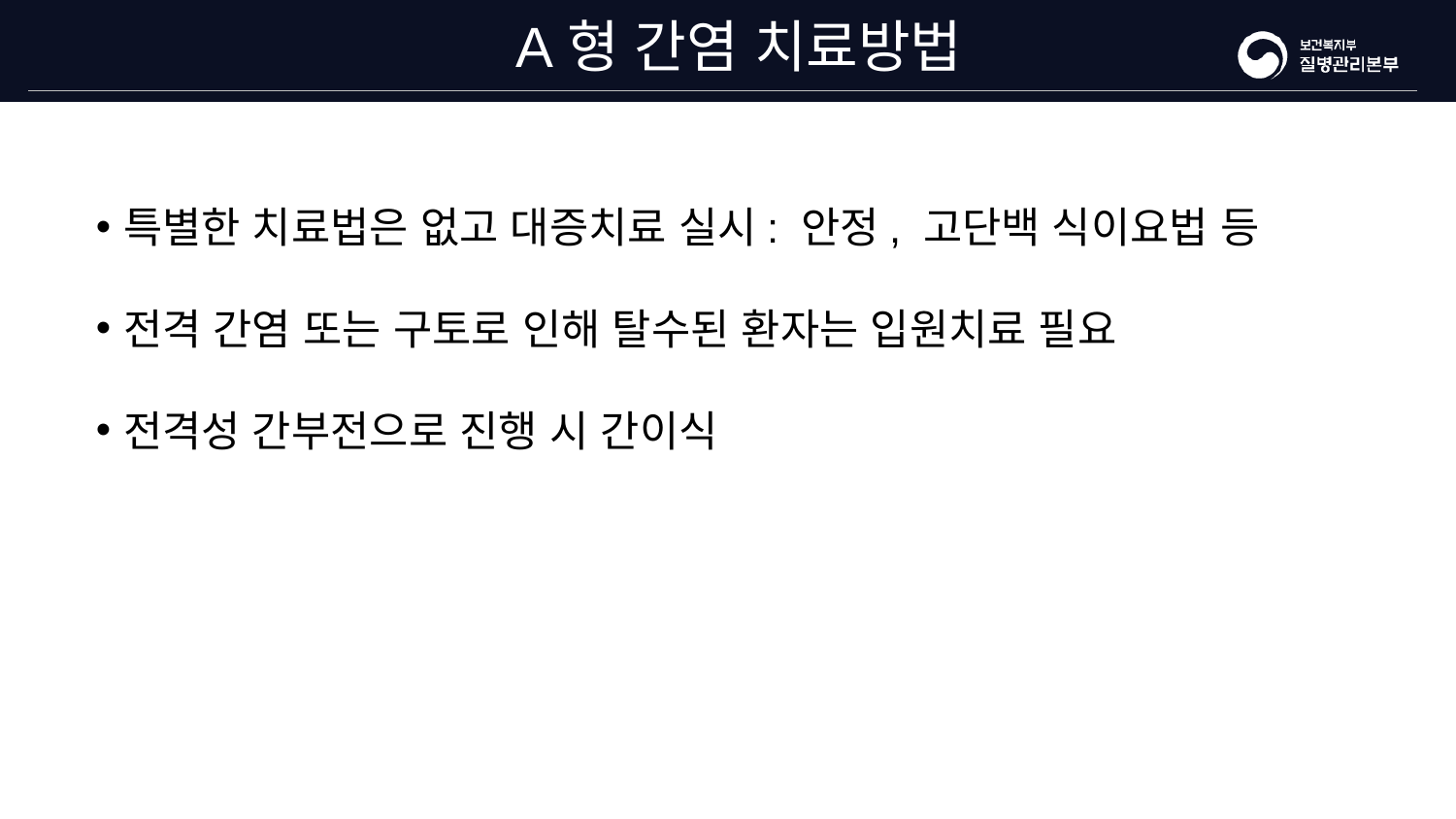

# A형 간염 치료방법
특별한 치료법은 없고 대증치료 실시: 안정, 고단백 식이요법 등
전격 간염 또는 구토로 인해 탈수된 환자는 입원치료 필요
전격성 간부전으로 진행 시 간이식